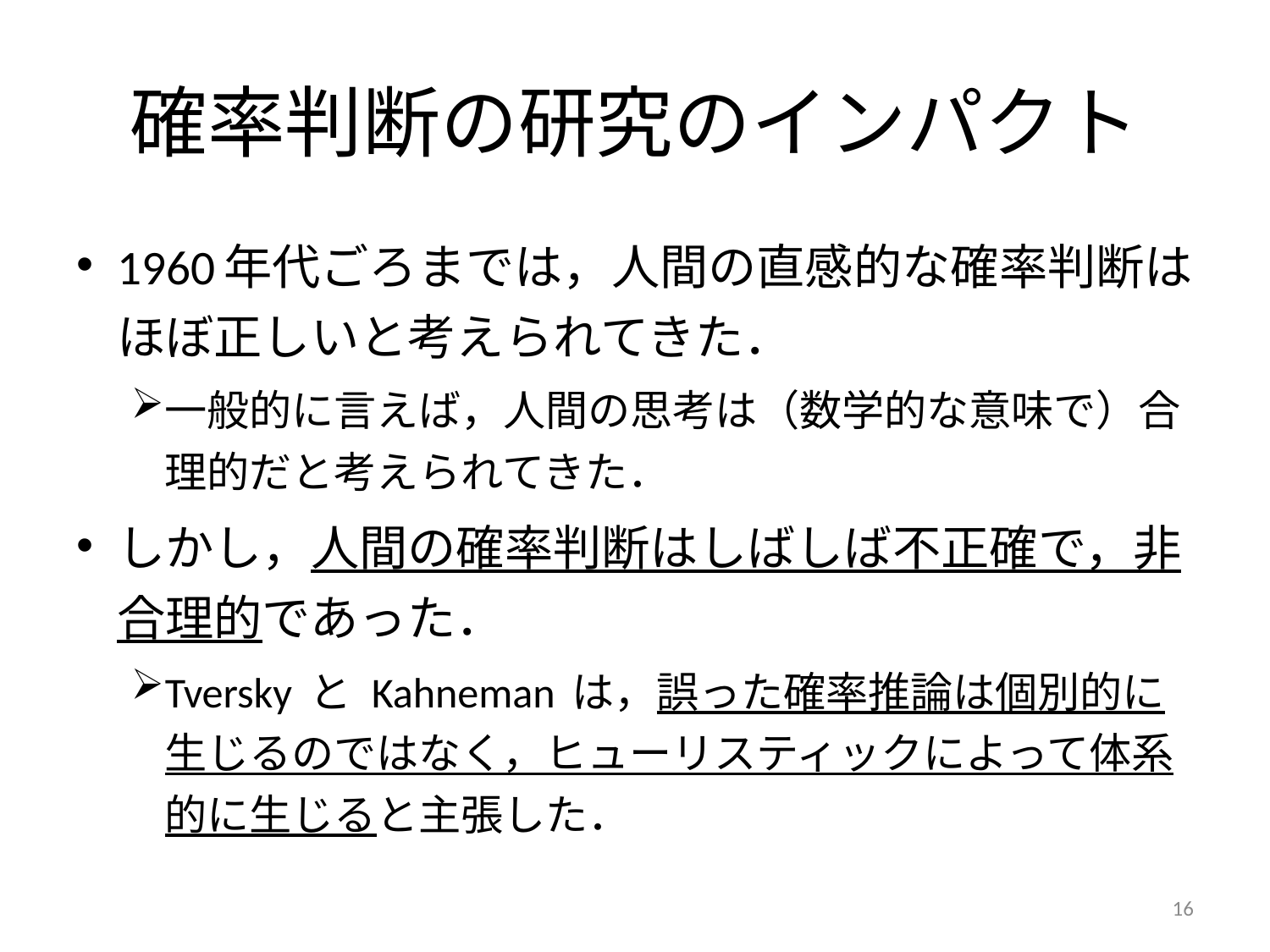

# 確率判断の研究のインパクト
1960年代ごろまでは，人間の直感的な確率判断はほぼ正しいと考えられてきた．
一般的に言えば，人間の思考は（数学的な意味で）合理的だと考えられてきた．
しかし，人間の確率判断はしばしば不正確で，非合理的であった．
Tversky と Kahneman は，誤った確率推論は個別的に生じるのではなく，ヒューリスティックによって体系的に生じると主張した．
16